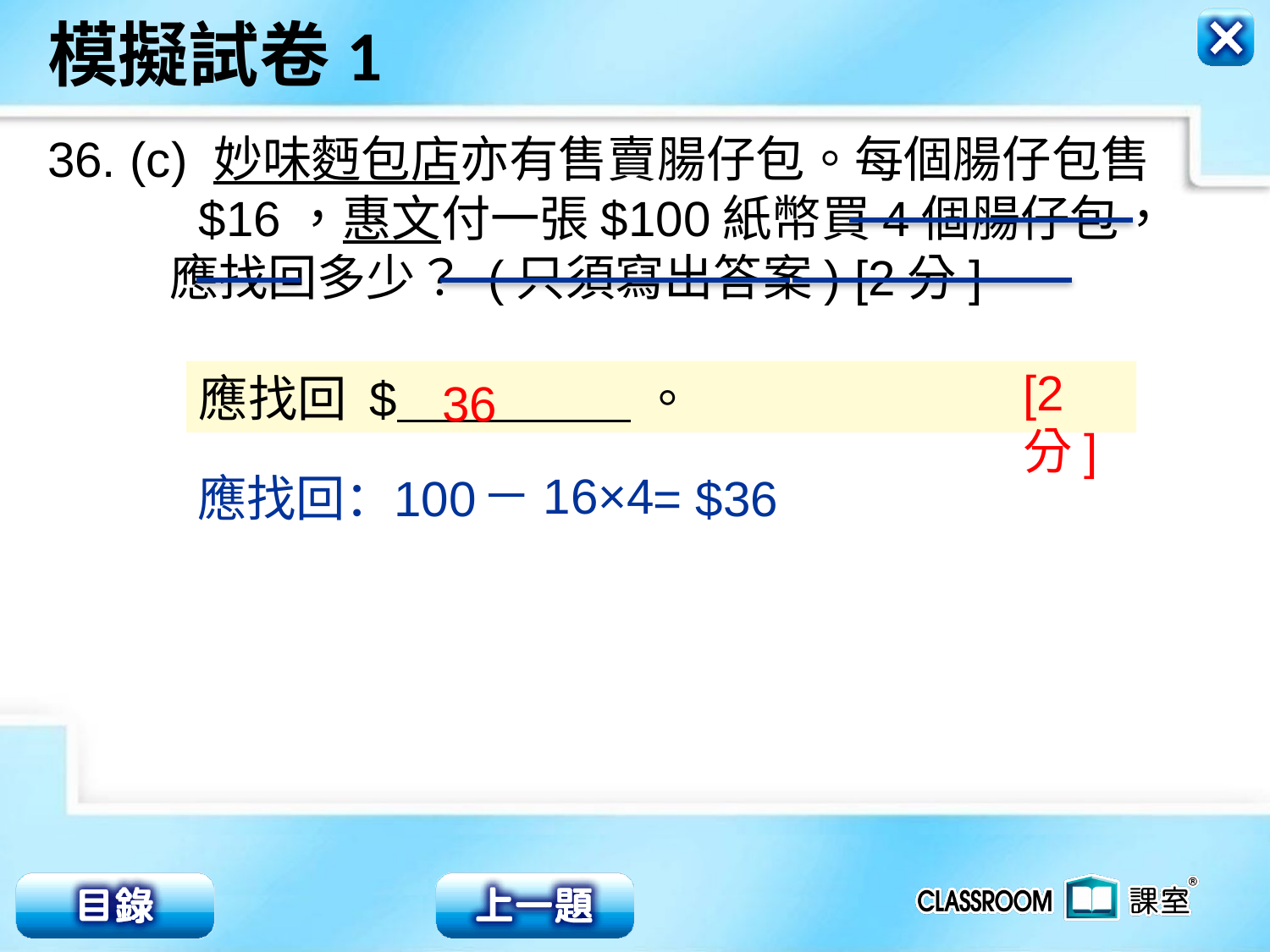

36. (c) 妙味麪包店亦有售賣腸仔包。每個腸仔包售
           $16，惠文付一張$100紙幣買4個腸仔包，
          應找回多少？ (只須寫出答案) [2分]
[2分]
應找回 $                 。
36
－16×4
應找回：
= $36
100